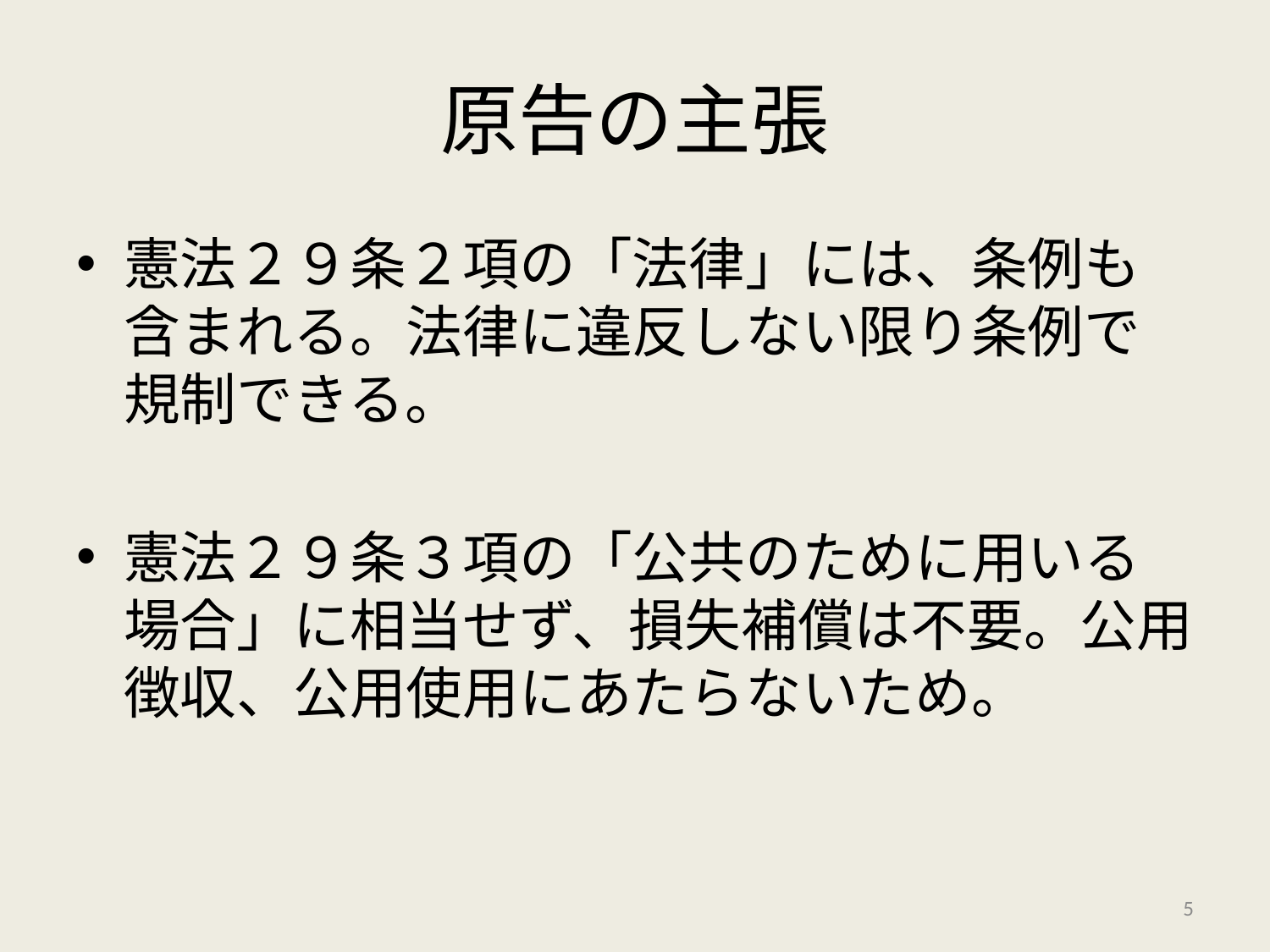

# 原告の主張
憲法２９条２項の「法律」には、条例も含まれる。法律に違反しない限り条例で規制できる。

憲法２９条３項の「公共のために用いる場合」に相当せず、損失補償は不要。公用徴収、公用使用にあたらないため。

5